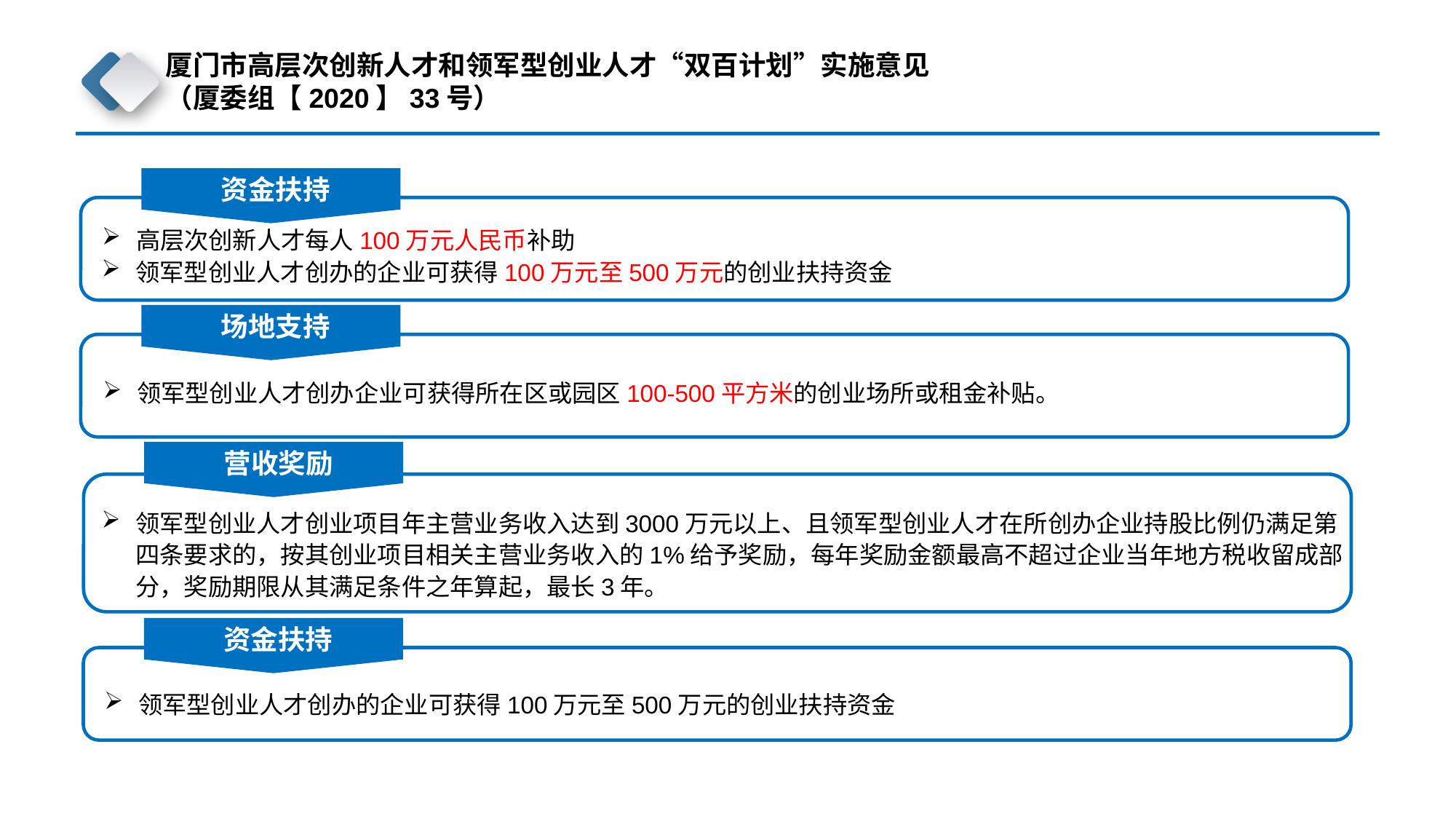

厦门市高层次创新人才和领军型创业人才“双百计划”实施意见
（厦委组【2020】33号）

资金扶持

高层次创新人才每人100万元人民币补助
领军型创业人才创办的企业可获得100万元至500万元的创业扶持资金

场地支持

领军型创业人才创办企业可获得所在区或园区100-500平方米的创业场所或租金补贴。

营收奖励

领军型创业人才创业项目年主营业务收入达到3000万元以上、且领军型创业人才在所创办企业持股比例仍满足第四条要求的，按其创业项目相关主营业务收入的1%给予奖励，每年奖励金额最高不超过企业当年地方税收留成部分，奖励期限从其满足条件之年算起，最长3年。

资金扶持

领军型创业人才创办的企业可获得100万元至500万元的创业扶持资金